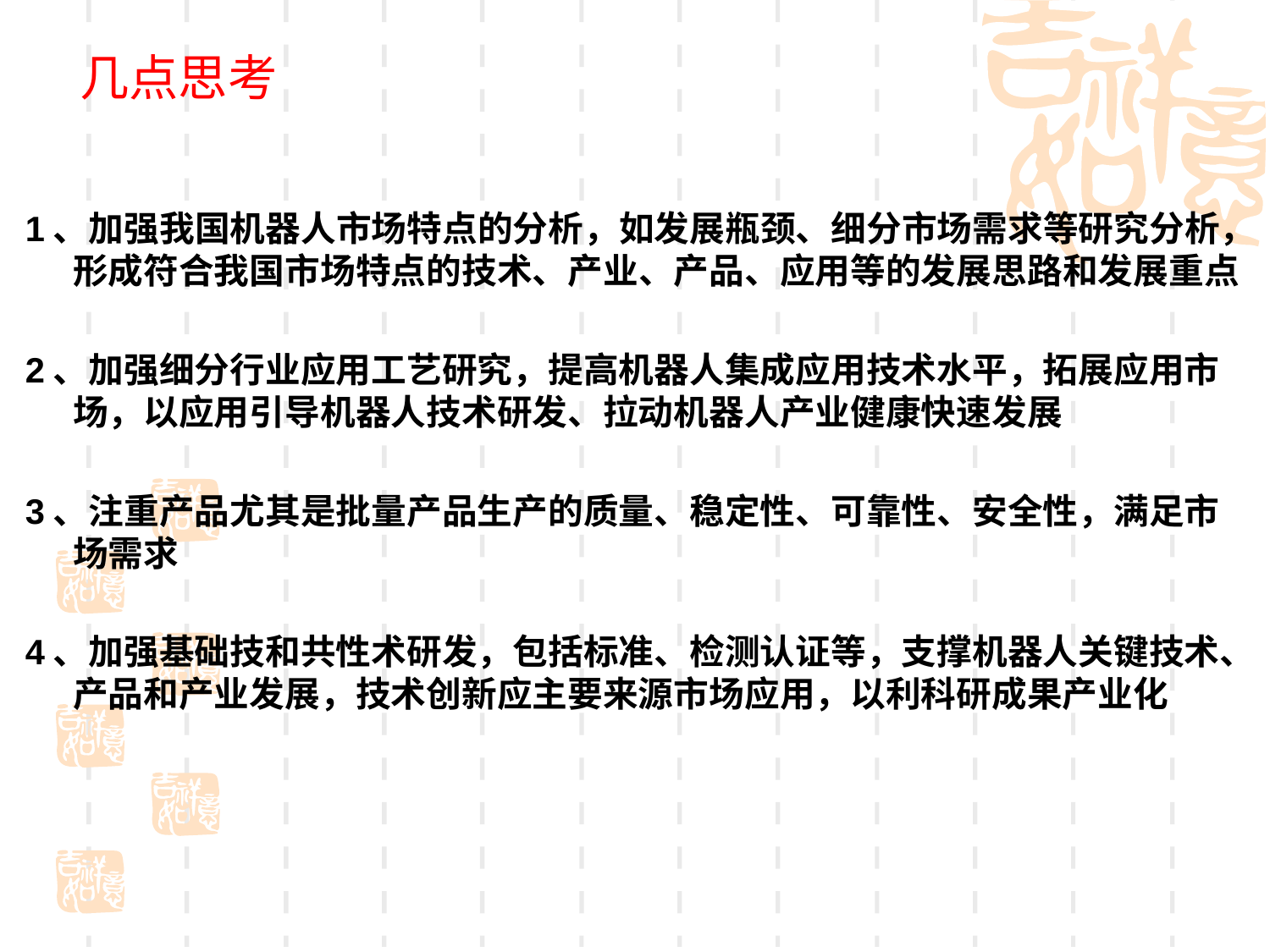

几点思考
# 1、加强我国机器人市场特点的分析，如发展瓶颈、细分市场需求等研究分析，形成符合我国市场特点的技术、产业、产品、应用等的发展思路和发展重点

2、加强细分行业应用工艺研究，提高机器人集成应用技术水平，拓展应用市场，以应用引导机器人技术研发、拉动机器人产业健康快速发展

3、注重产品尤其是批量产品生产的质量、稳定性、可靠性、安全性，满足市场需求

4、加强基础技和共性术研发，包括标准、检测认证等，支撑机器人关键技术、产品和产业发展，技术创新应主要来源市场应用，以利科研成果产业化